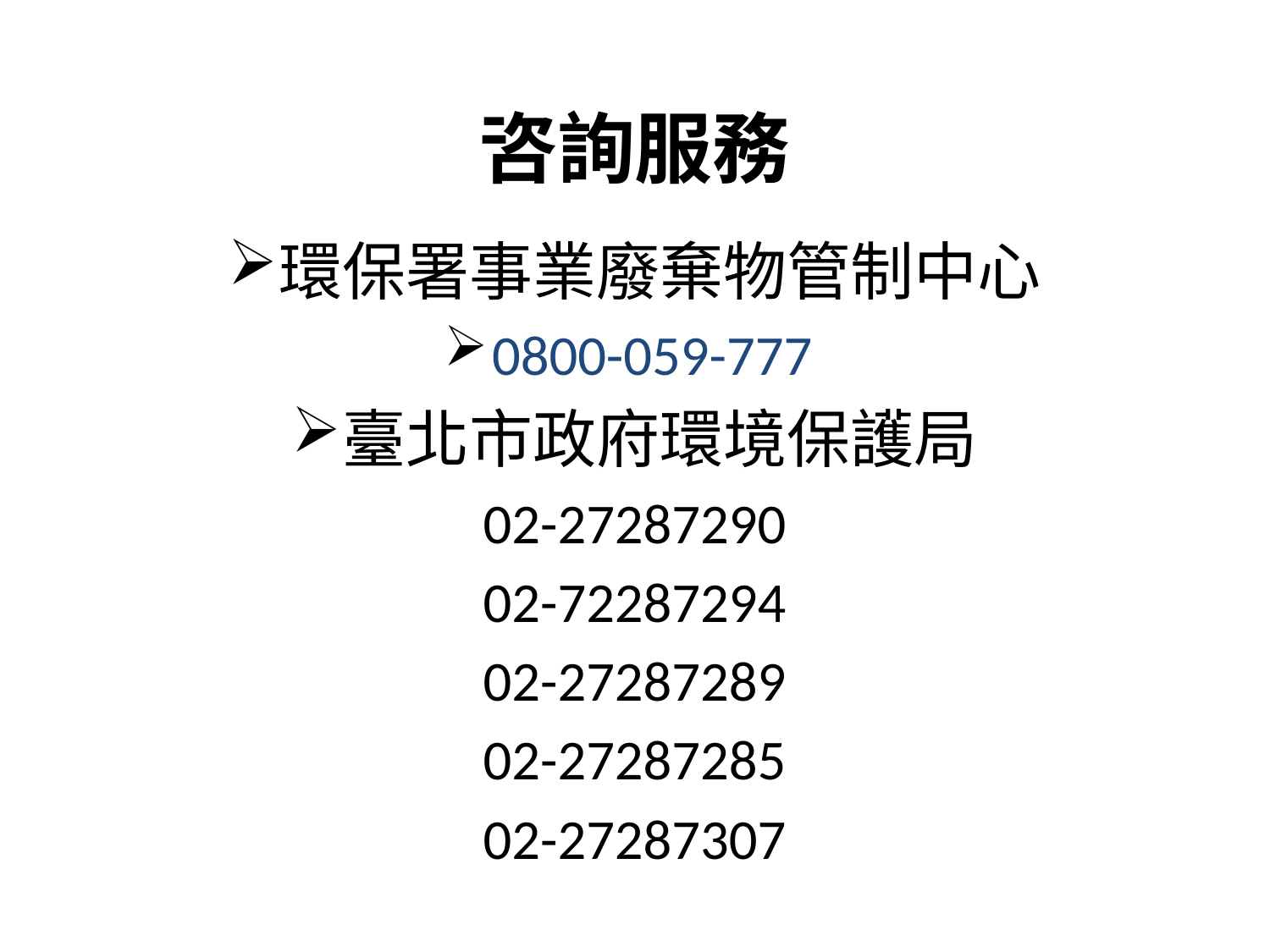

# 咨詢服務
環保署事業廢棄物管制中心
0800-059-777
臺北市政府環境保護局
02-27287290
02-72287294
02-27287289
02-27287285
02-27287307